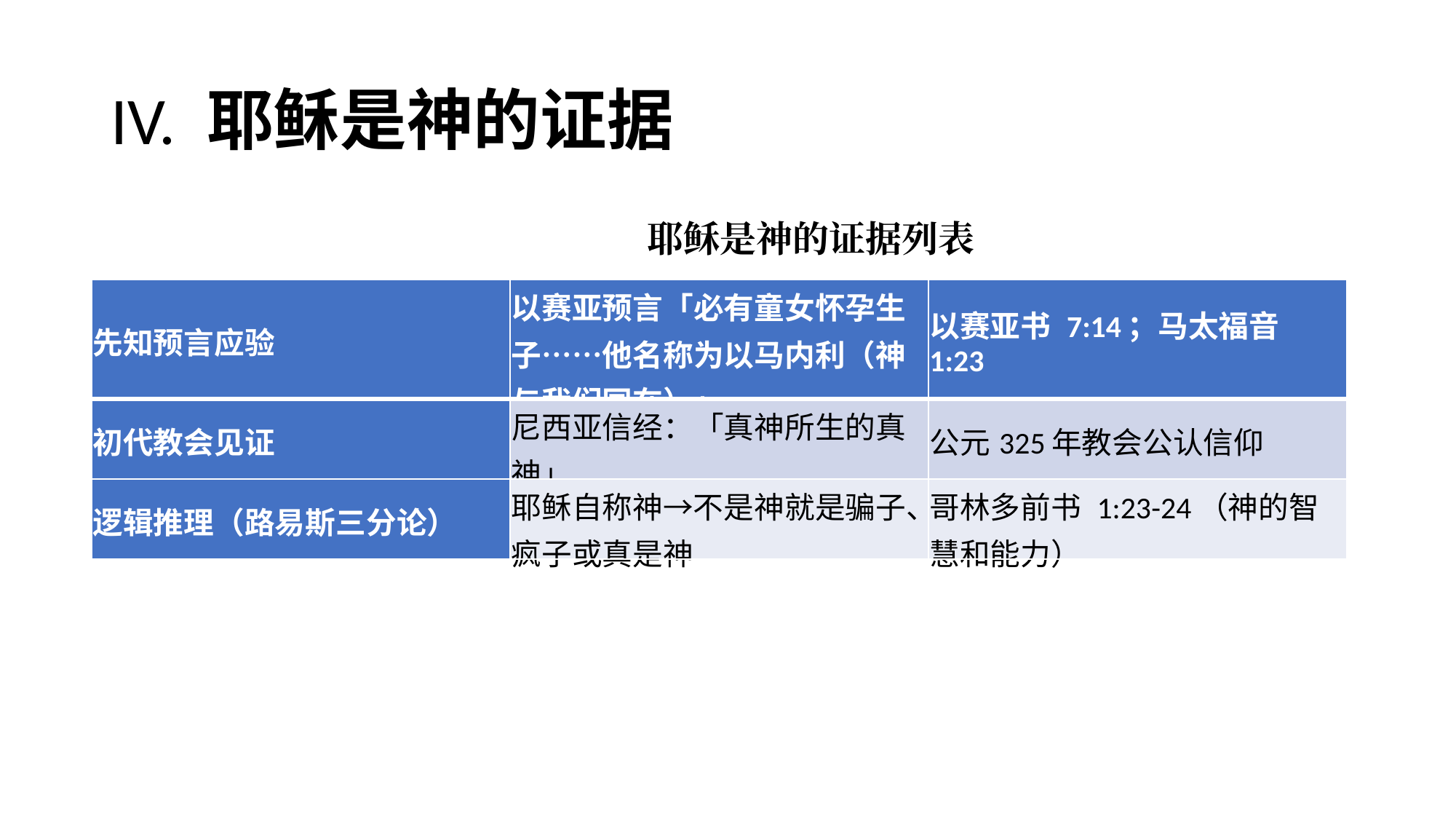

# IV. 耶稣是神的证据
耶稣是神的证据列表
| 先知预言应验 | 以赛亚预言「必有童女怀孕生子……他名称为以马内利（神与我们同在）」 | 以赛亚书 7:14；马太福音 1:23 |
| --- | --- | --- |
| 初代教会见证 | 尼西亚信经：「真神所生的真神」 | 公元325年教会公认信仰 |
| 逻辑推理（路易斯三分论） | 耶稣自称神→不是神就是骗子、疯子或真是神 | 哥林多前书 1:23-24（神的智慧和能力） |